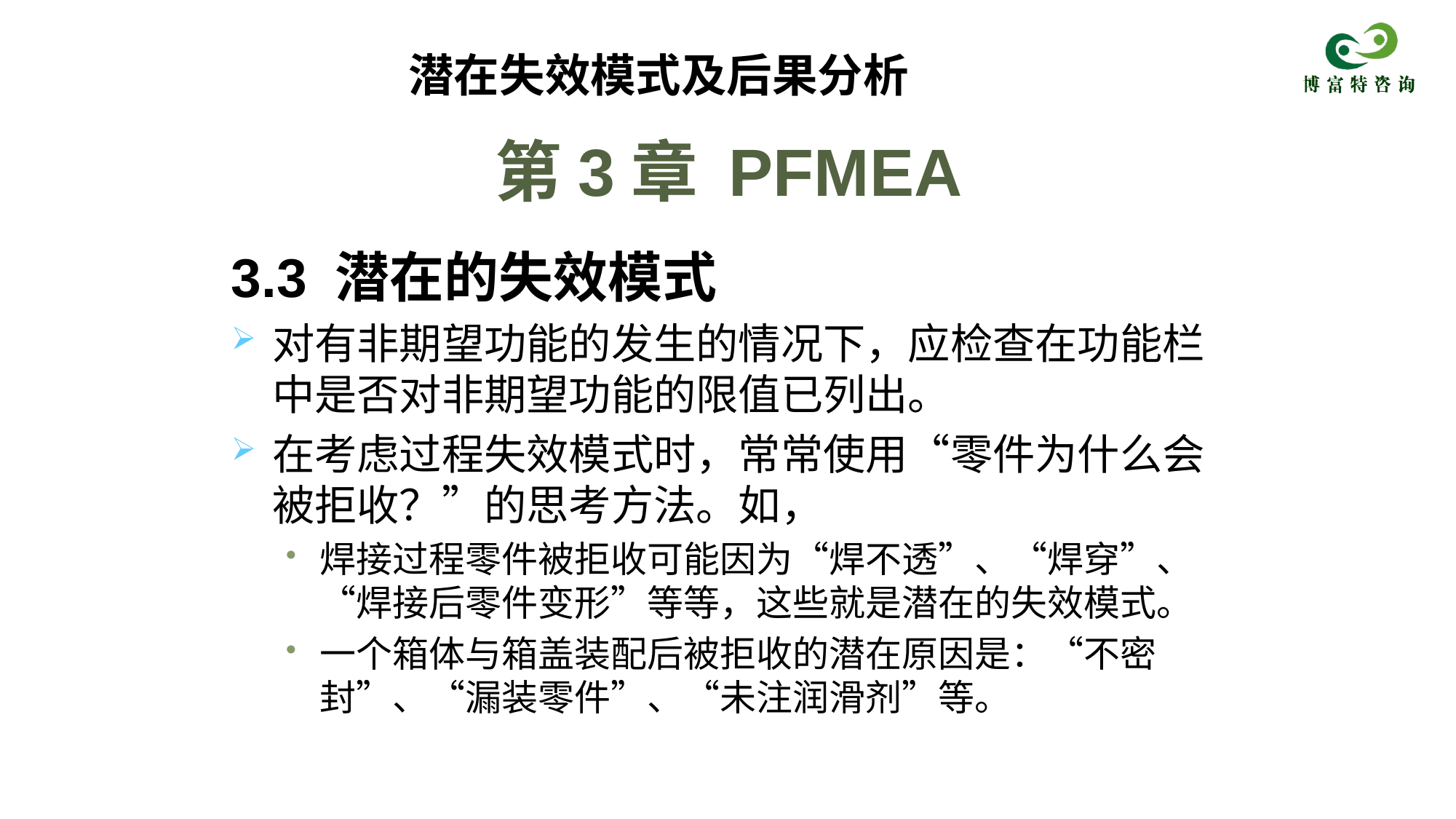

潜在失效模式及后果分析
# 第3章 PFMEA
3.3 潜在的失效模式
对有非期望功能的发生的情况下，应检查在功能栏中是否对非期望功能的限值已列出。
在考虑过程失效模式时，常常使用“零件为什么会被拒收？”的思考方法。如，
焊接过程零件被拒收可能因为“焊不透”、“焊穿”、“焊接后零件变形”等等，这些就是潜在的失效模式。
一个箱体与箱盖装配后被拒收的潜在原因是：“不密封”、“漏装零件”、“未注润滑剂”等。
38